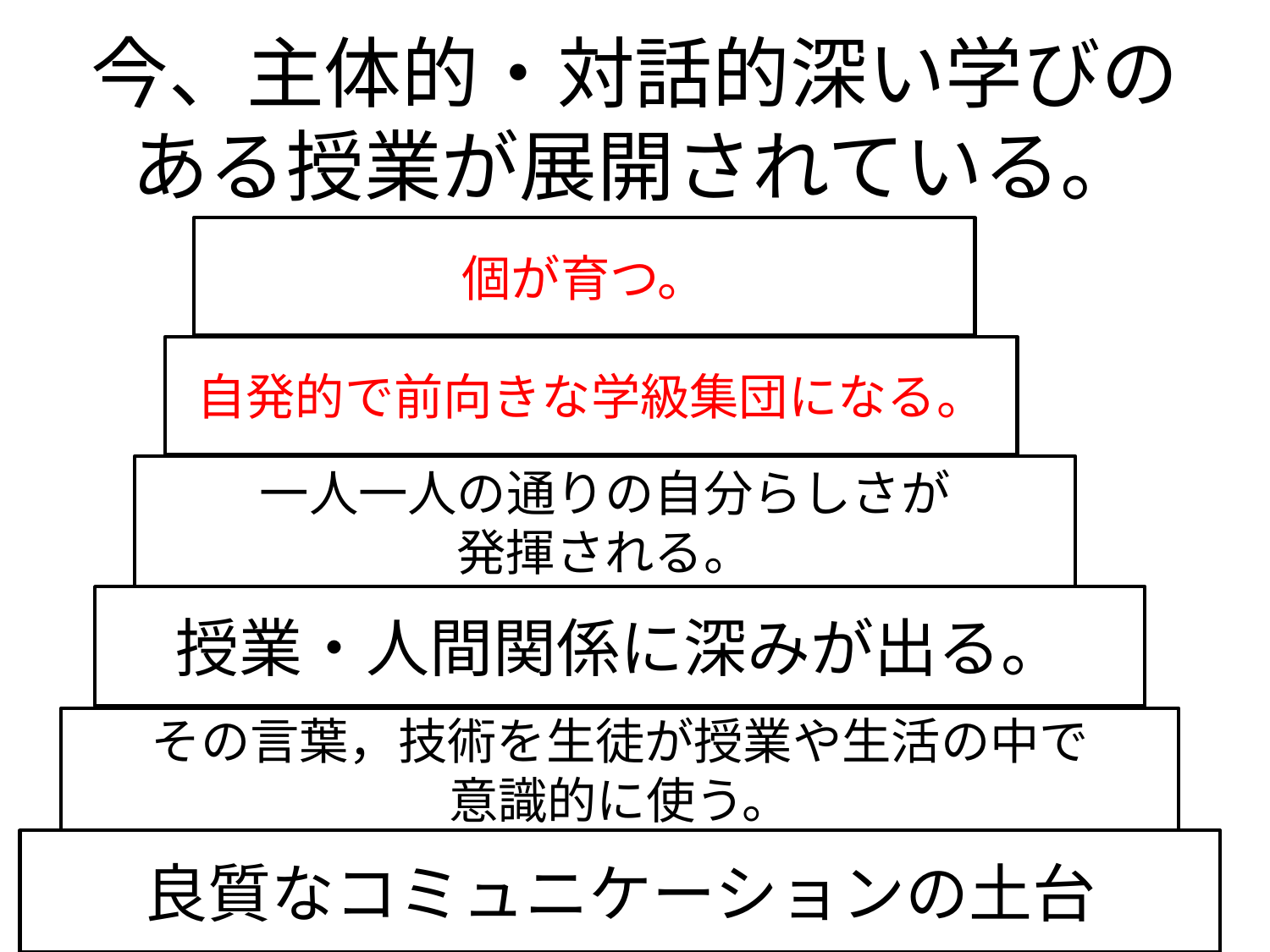

# 今、主体的・対話的深い学びの ある授業が展開されている。
個が育つ。
自発的で前向きな学級集団になる。
一人一人の通りの自分らしさが
発揮される。
授業・人間関係に深みが出る。
その言葉，技術を生徒が授業や生活の中で
意識的に使う。
良質なコミュニケーションの土台